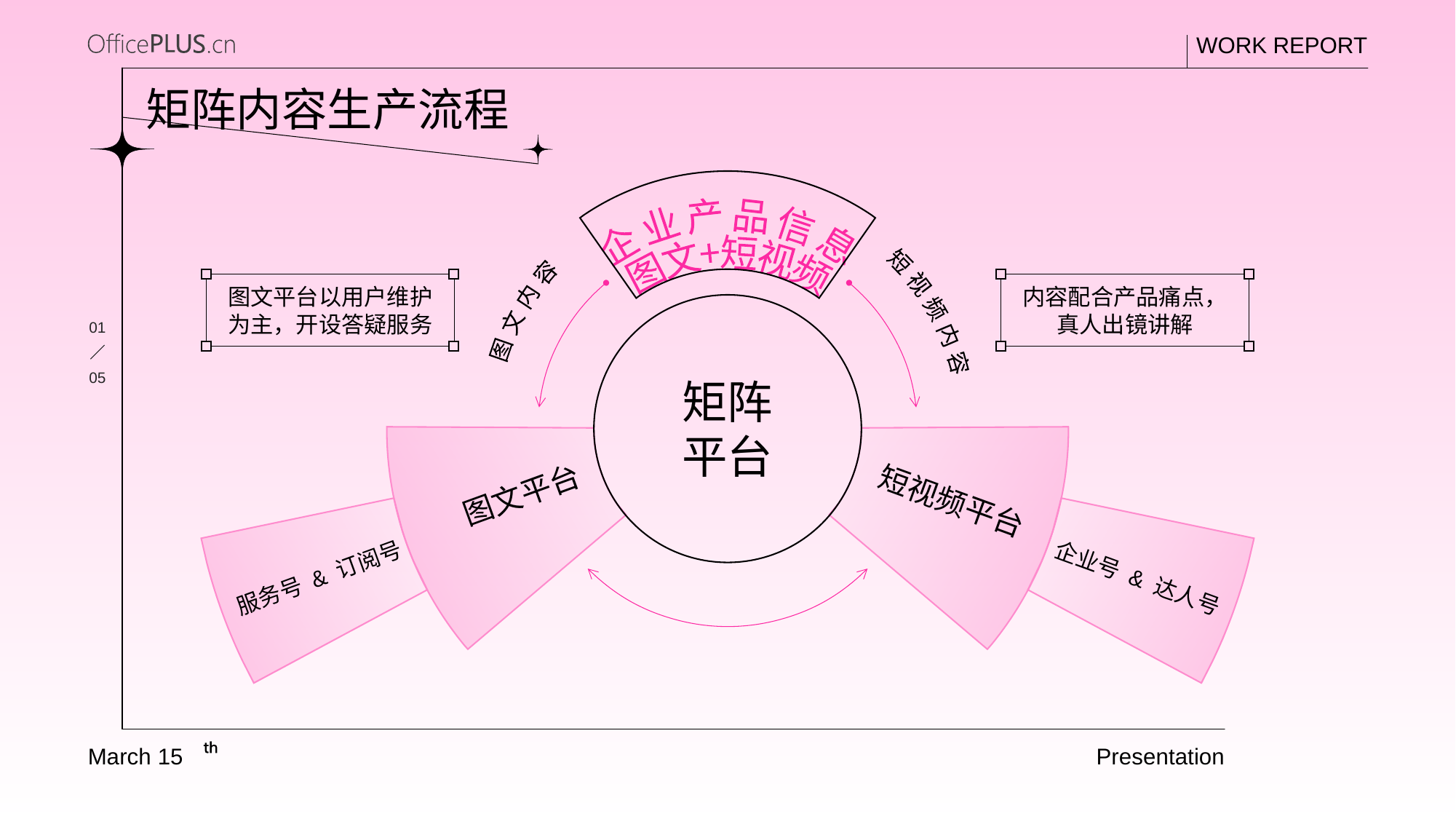

矩阵内容生产流程

图 文 内 容
短 视 频 内 容

企业产品信息
图文+短视频

矩阵
平台

图文平台
短视频平台

图文平台以用户维护为主，开设答疑服务

内容配合产品痛点，真人出镜讲解

服务号 & 订阅号
企业号 & 达人号
01
05

March 15